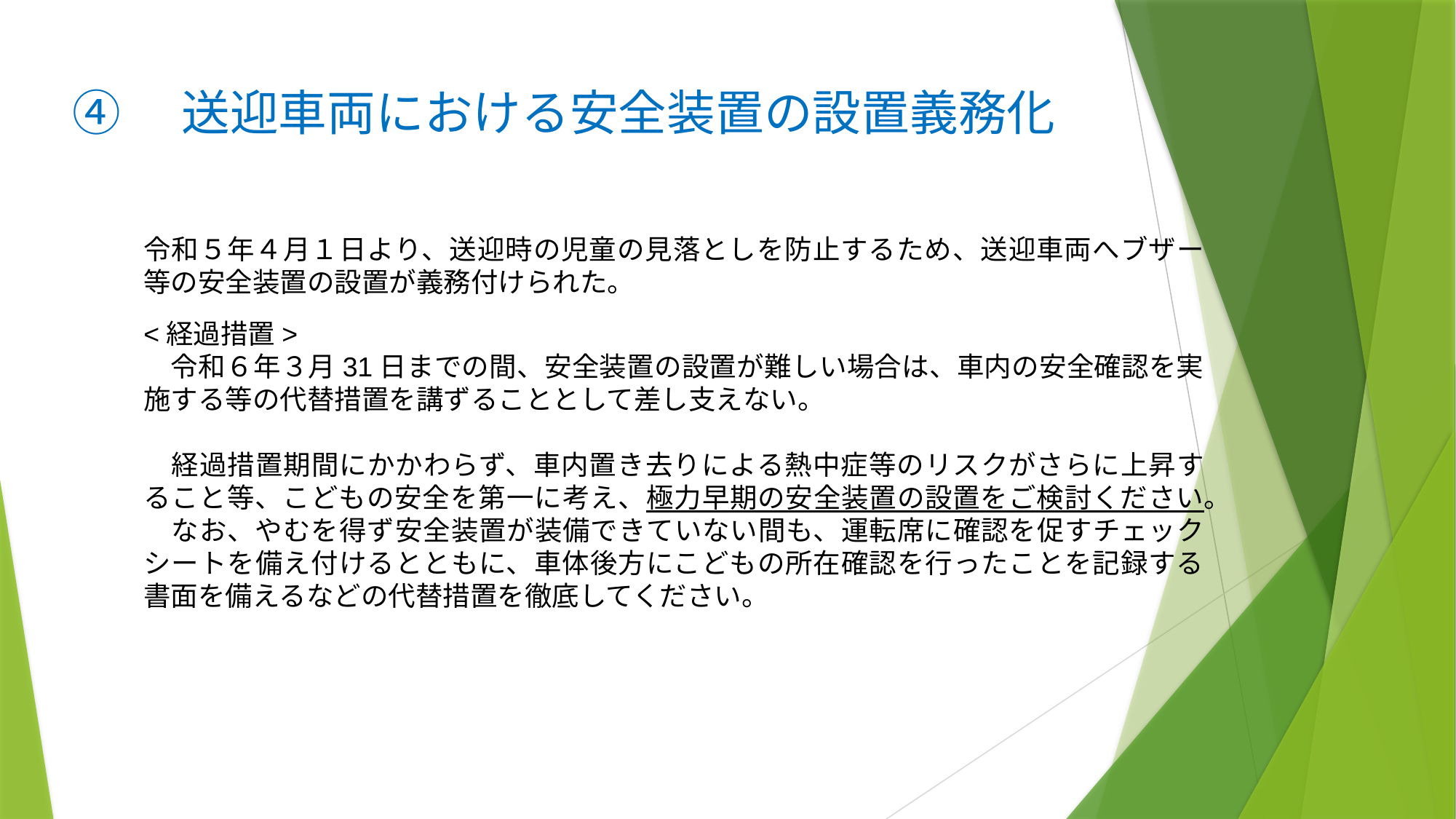

④　送迎車両における安全装置の設置義務化
令和５年４月１日より、送迎時の児童の見落としを防止するため、送迎車両へブザー等の安全装置の設置が義務付けられた。

<経過措置>
　令和６年３月31日までの間、安全装置の設置が難しい場合は、車内の安全確認を実施する等の代替措置を講ずることとして差し支えない。

　経過措置期間にかかわらず、車内置き去りによる熱中症等のリスクがさらに上昇すること等、こどもの安全を第一に考え、極力早期の安全装置の設置をご検討ください。
　なお、やむを得ず安全装置が装備できていない間も、運転席に確認を促すチェックシートを備え付けるとともに、車体後方にこどもの所在確認を行ったことを記録する書面を備えるなどの代替措置を徹底してください。